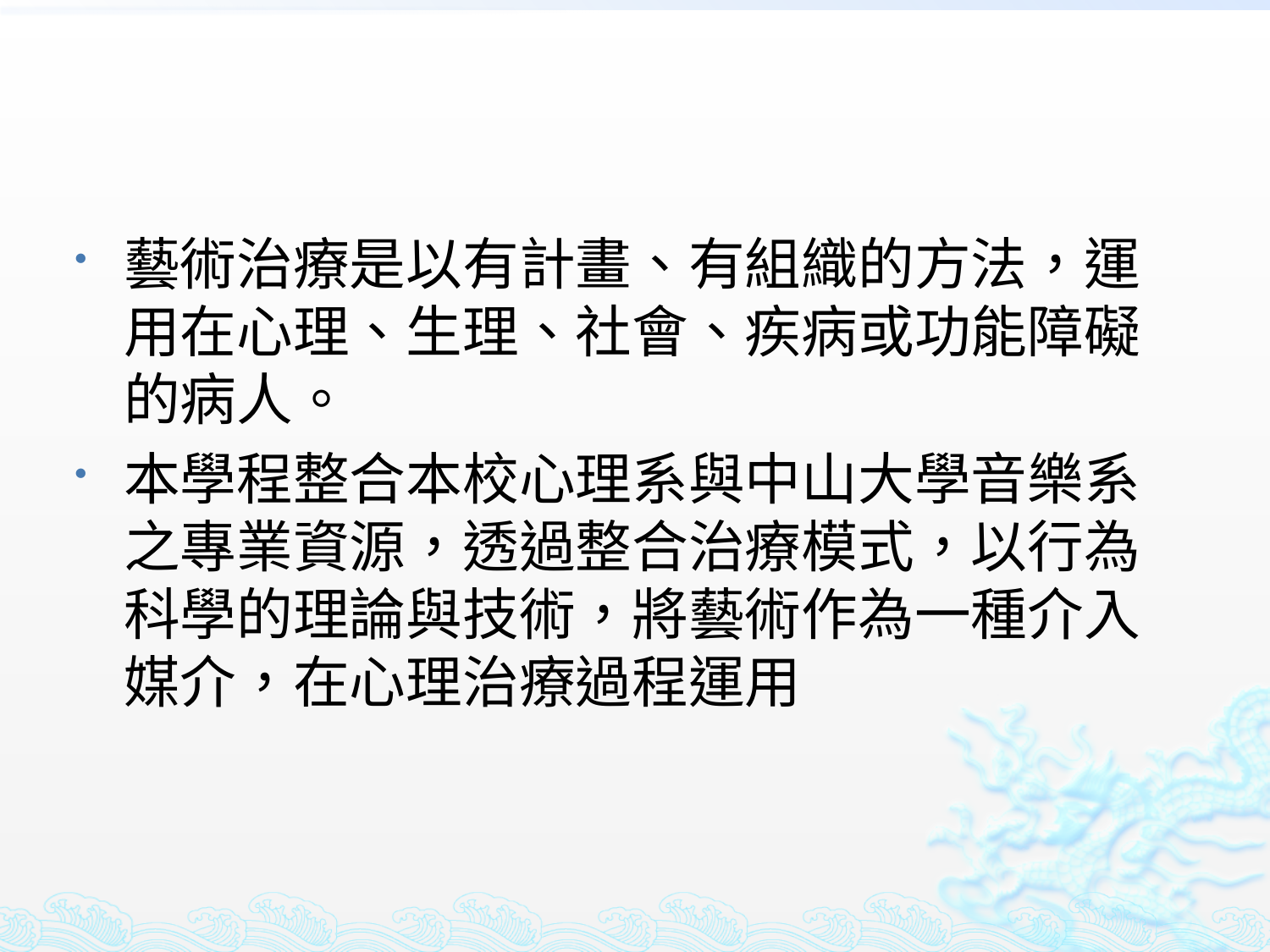

#
藝術治療是以有計畫、有組織的方法，運用在心理、生理、社會、疾病或功能障礙的病人。
本學程整合本校心理系與中山大學音樂系之專業資源，透過整合治療模式，以行為科學的理論與技術，將藝術作為一種介入媒介，在心理治療過程運用